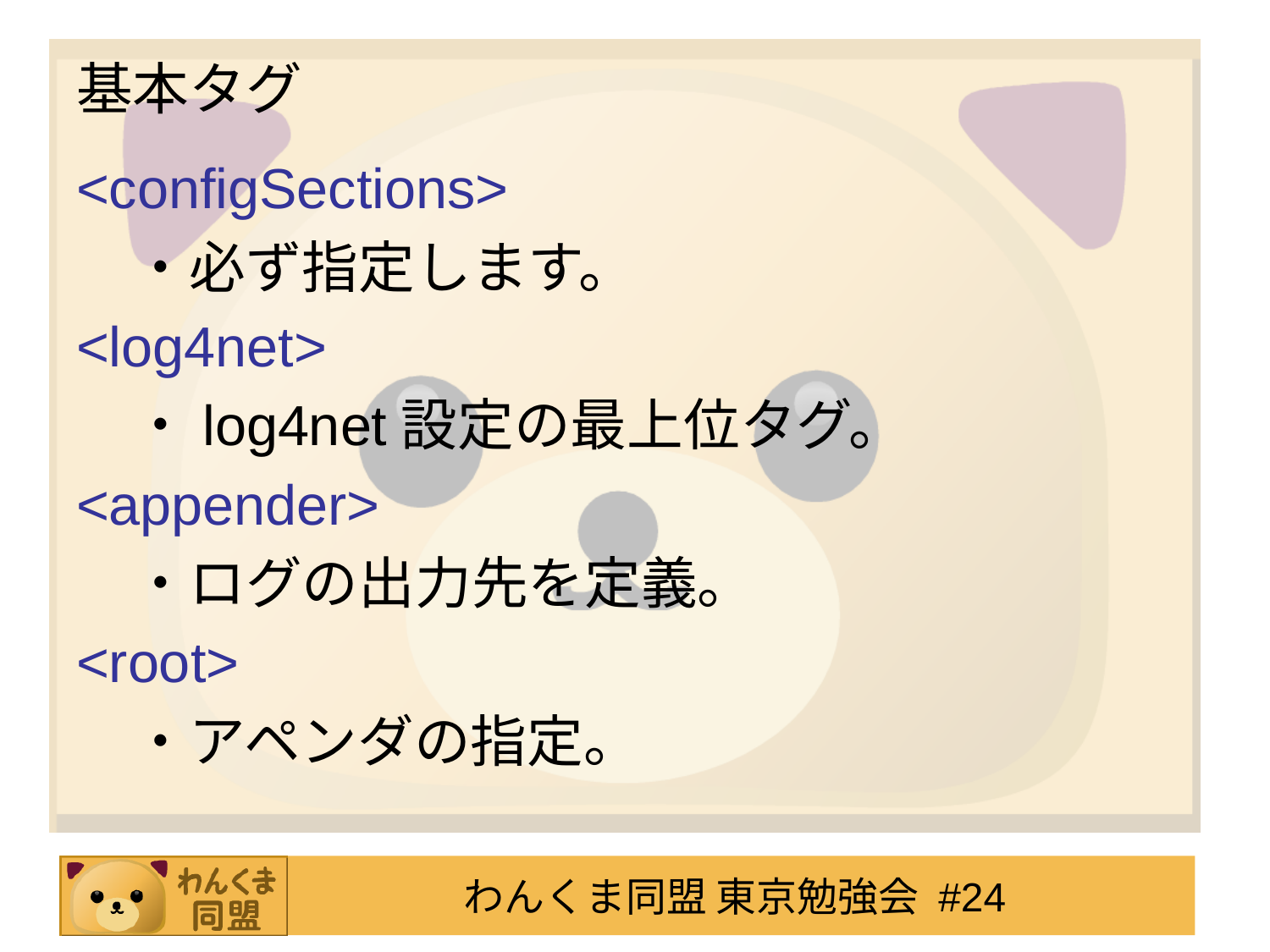

# 基本タグ
<configSections>
　・必ず指定します。
<log4net>
　・log4net設定の最上位タグ。
<appender>
　・ログの出力先を定義。
<root>
　・アペンダの指定。